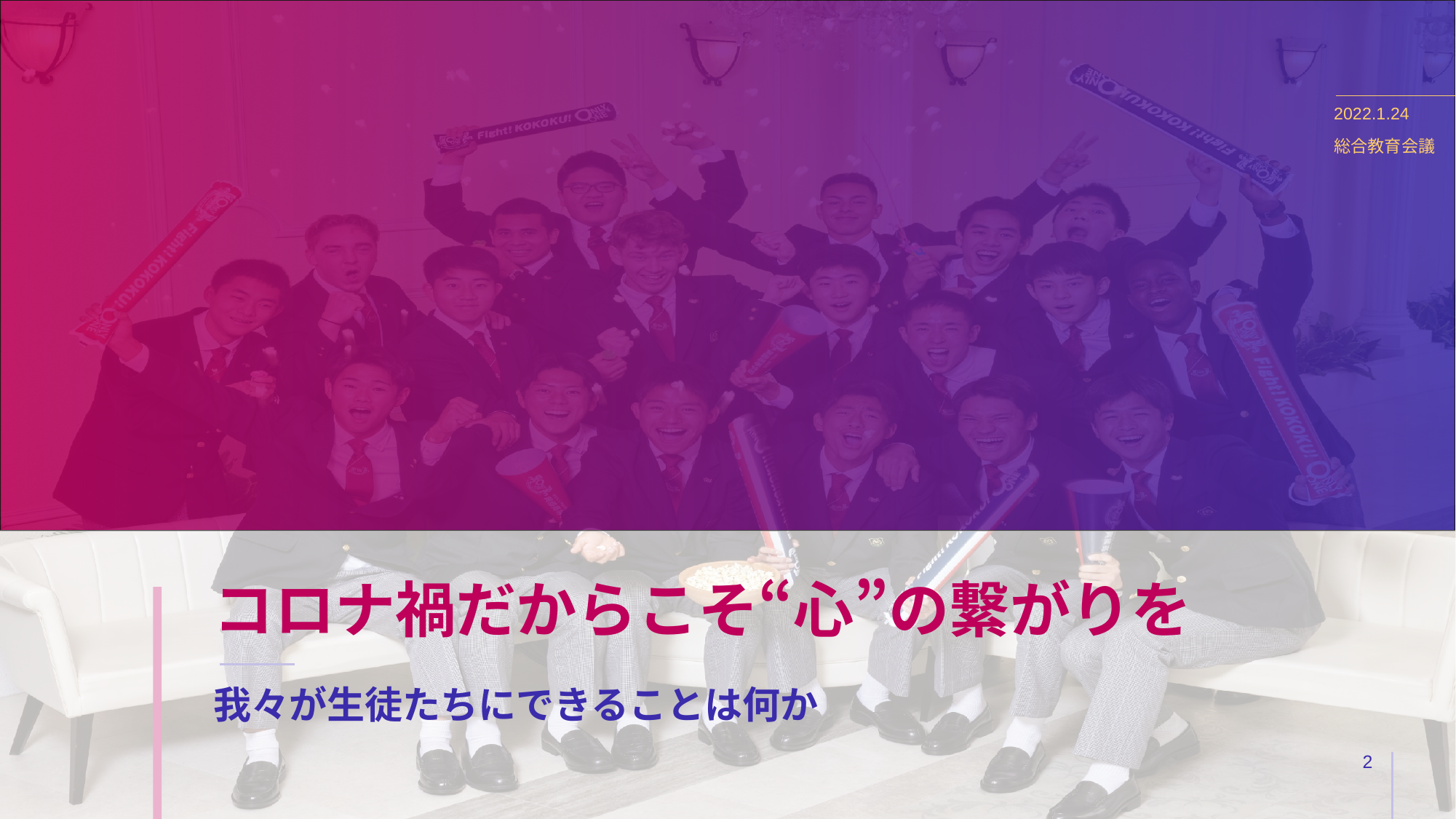

2022.1.24
総合教育会議

# コロナ禍だからこそ“心”の繋がりを
我々が生徒たちにできることは何か
2